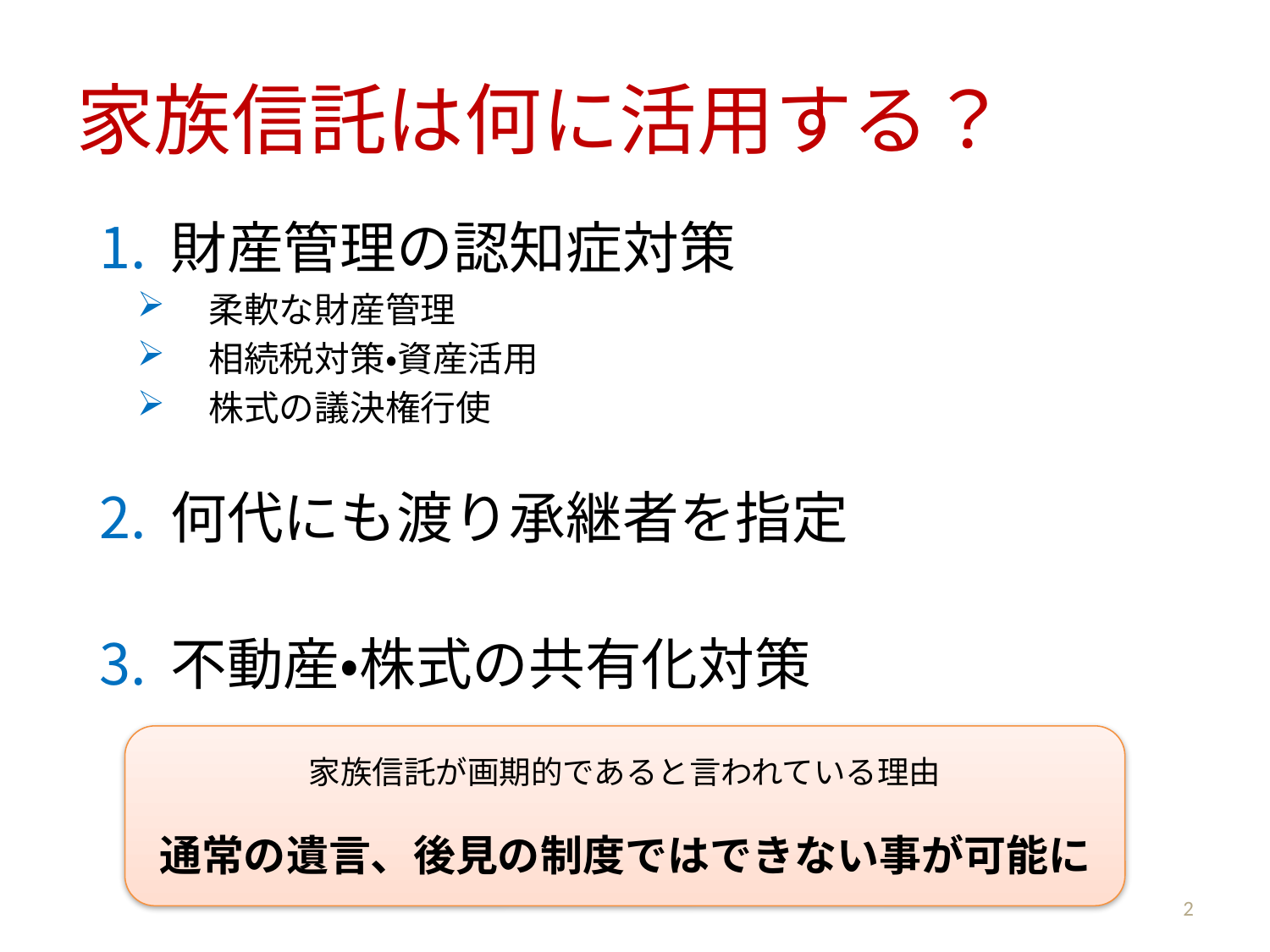

# 家族信託は何に活用する？
財産管理の認知症対策
柔軟な財産管理
相続税対策・資産活用
株式の議決権行使
何代にも渡り承継者を指定
不動産・株式の共有化対策
家族信託が画期的であると言われている理由

通常の遺言、後見の制度ではできない事が可能に
2